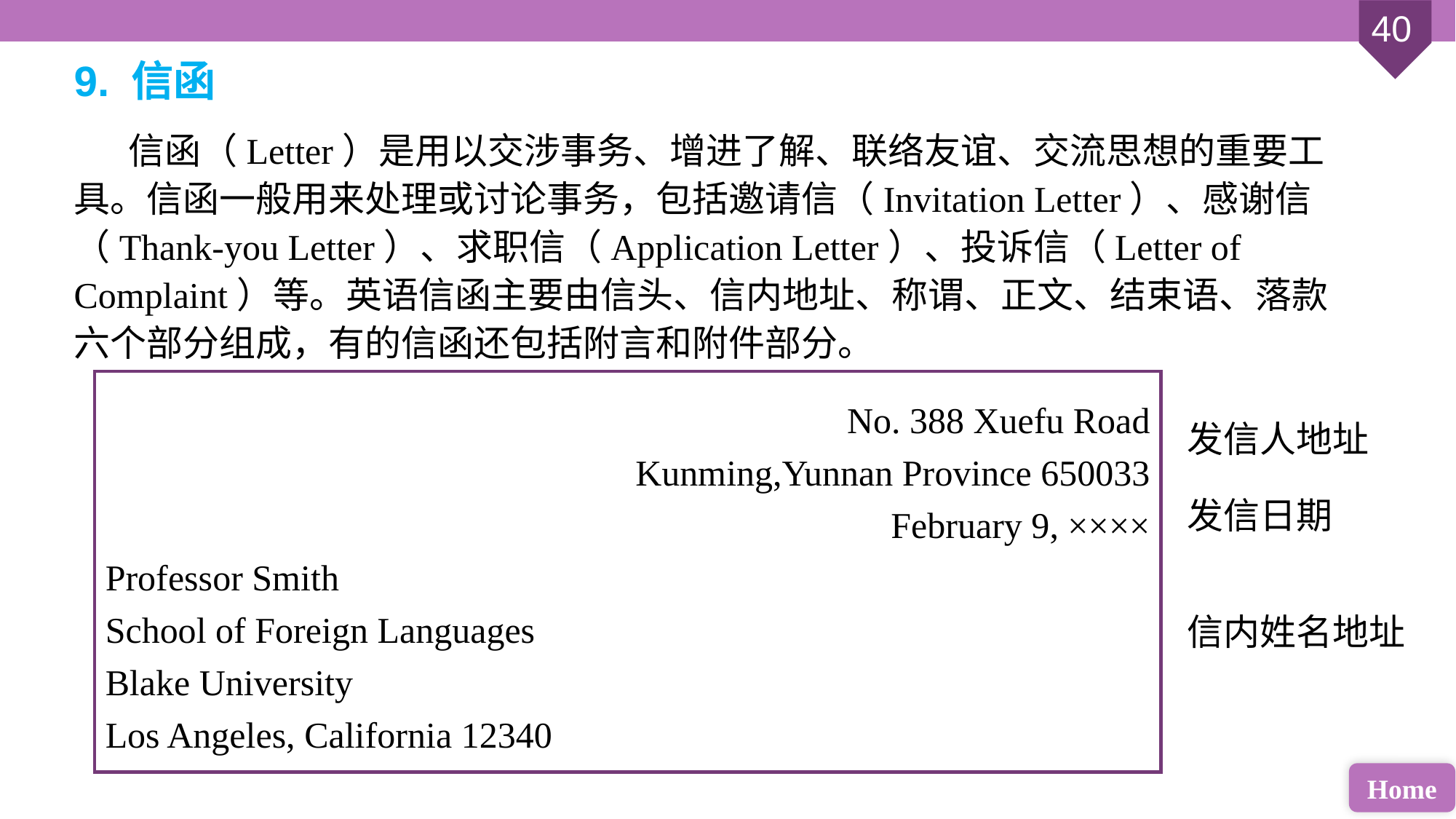

9. 信函
信函（Letter）是用以交涉事务、增进了解、联络友谊、交流思想的重要工具。信函一般用来处理或讨论事务，包括邀请信（Invitation Letter）、感谢信（Thank-you Letter）、求职信（Application Letter）、投诉信（Letter of Complaint）等。英语信函主要由信头、信内地址、称谓、正文、结束语、落款六个部分组成，有的信函还包括附言和附件部分。
No. 388 Xuefu Road
Kunming,Yunnan Province 650033
February 9, ××××
Professor Smith
School of Foreign Languages
Blake University
Los Angeles, California 12340
发信人地址
发信日期
信内姓名地址